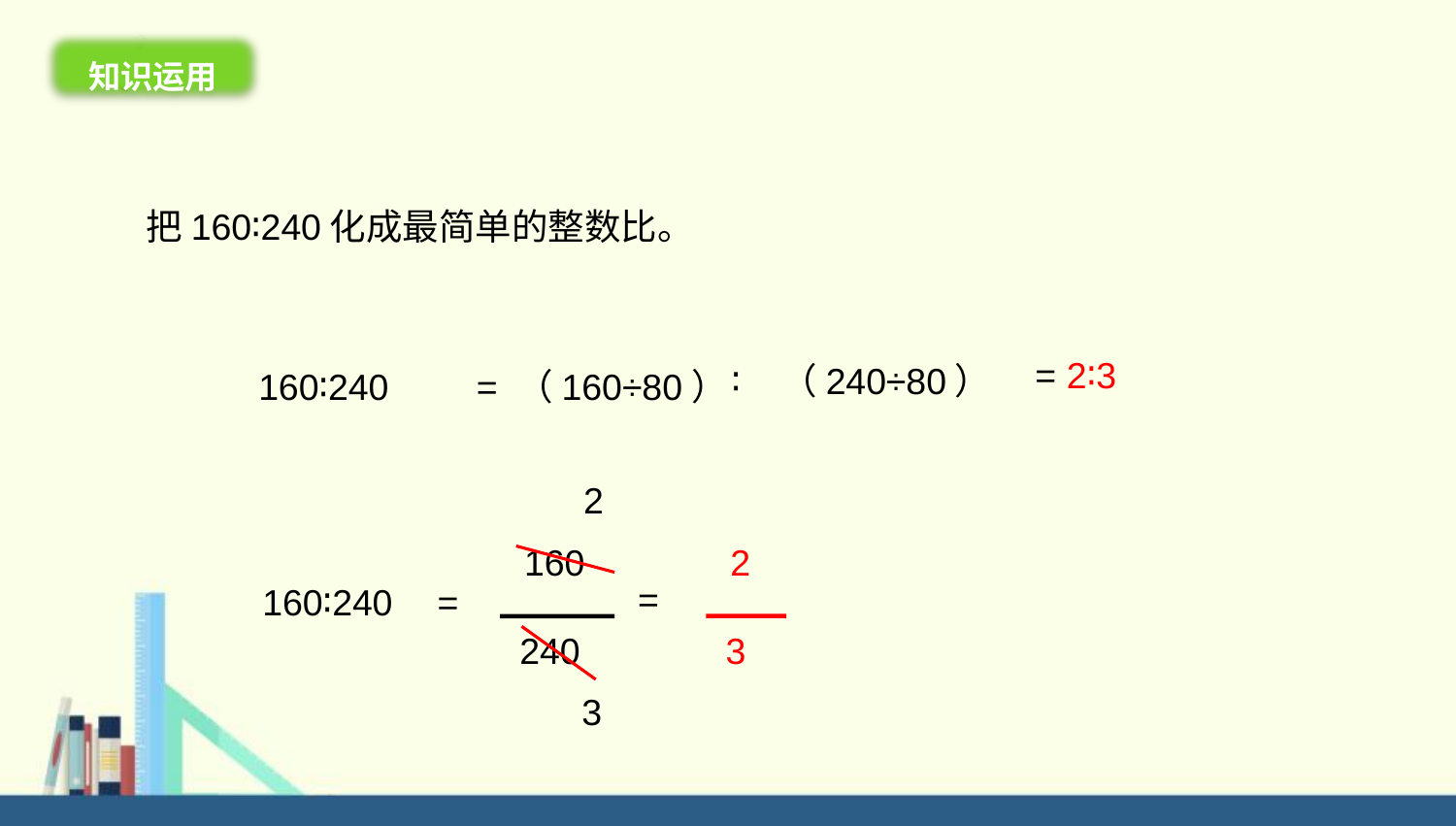

知识运用
把160∶240化成最简单的整数比。
= 2∶3
∶
（240÷80）
= （160÷80）
160∶240
2
2
=

3
160

240
=

160∶240

3